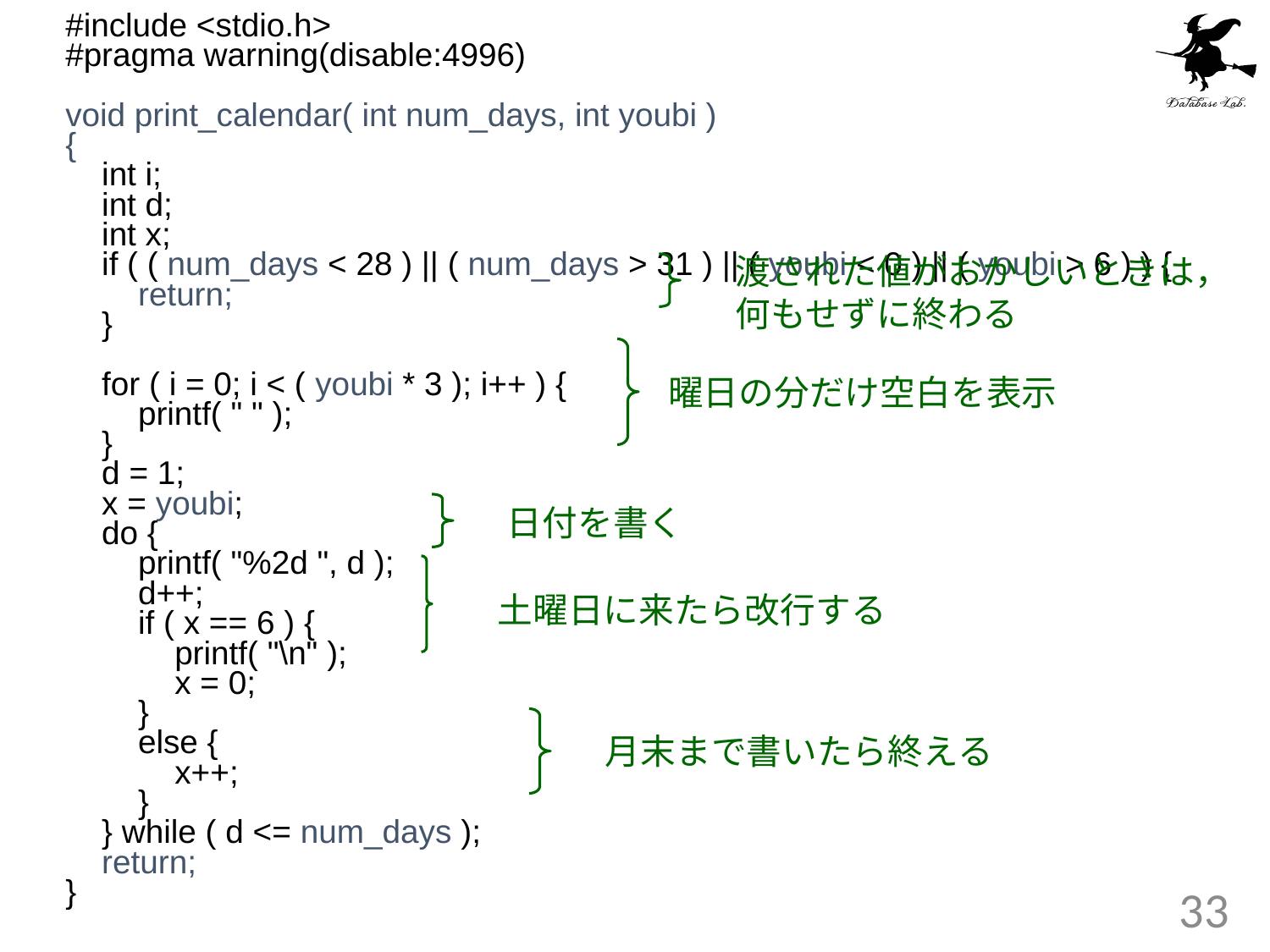

#include <stdio.h>
#pragma warning(disable:4996)

void print_calendar( int num_days, int youbi )
{
    int i;
    int d;
    int x;
    if ( ( num_days < 28 ) || ( num_days > 31 ) || ( youbi < 0 ) || ( youbi > 6 ) ) {
        return;
    }

    for ( i = 0; i < ( youbi * 3 ); i++ ) {
        printf( " " );
    }
    d = 1;
    x = youbi;
    do {
        printf( "%2d ", d );
        d++;
        if ( x == 6 ) {
            printf( "\n" );
            x = 0;
        }
        else {
            x++;
        }
    } while ( d <= num_days );
    return;
}
渡された値がおかしいときは，
何もせずに終わる

曜日の分だけ空白を表示

日付を書く

土曜日に来たら改行する

月末まで書いたら終える
33